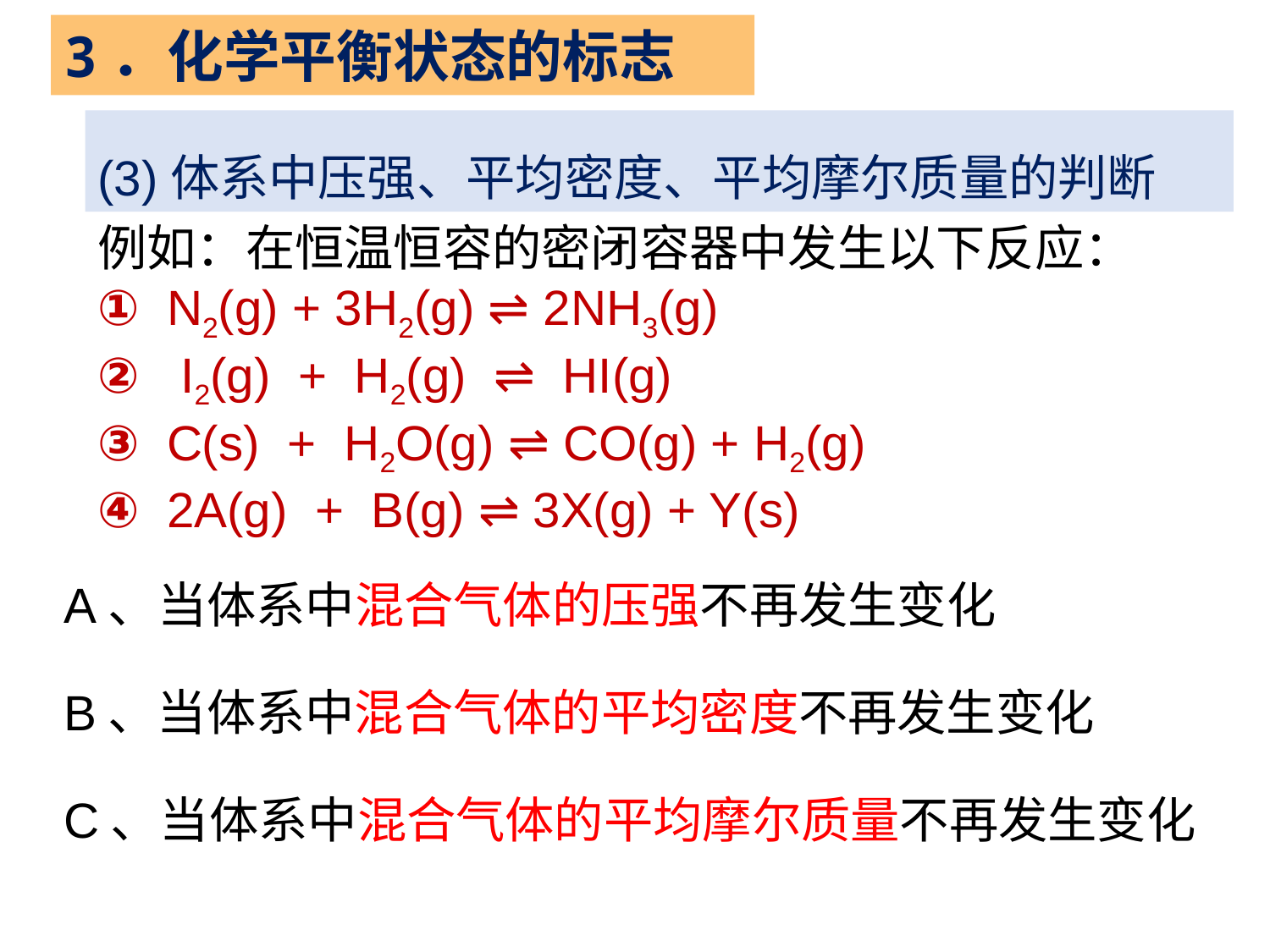

3．化学平衡状态的标志
(3)体系中压强、平均密度、平均摩尔质量的判断
例如：在恒温恒容的密闭容器中发生以下反应：
①  N2(g) + 3H2(g) ⇌ 2NH3(g)
②   I2(g)  +  H2(g)  ⇌  HI(g)
③  C(s)  +  H2O(g) ⇌ CO(g) + H2(g)
④  2A(g)  +  B(g) ⇌ 3X(g) + Y(s)
A、当体系中混合气体的压强不再发生变化
B、当体系中混合气体的平均密度不再发生变化
C、当体系中混合气体的平均摩尔质量不再发生变化